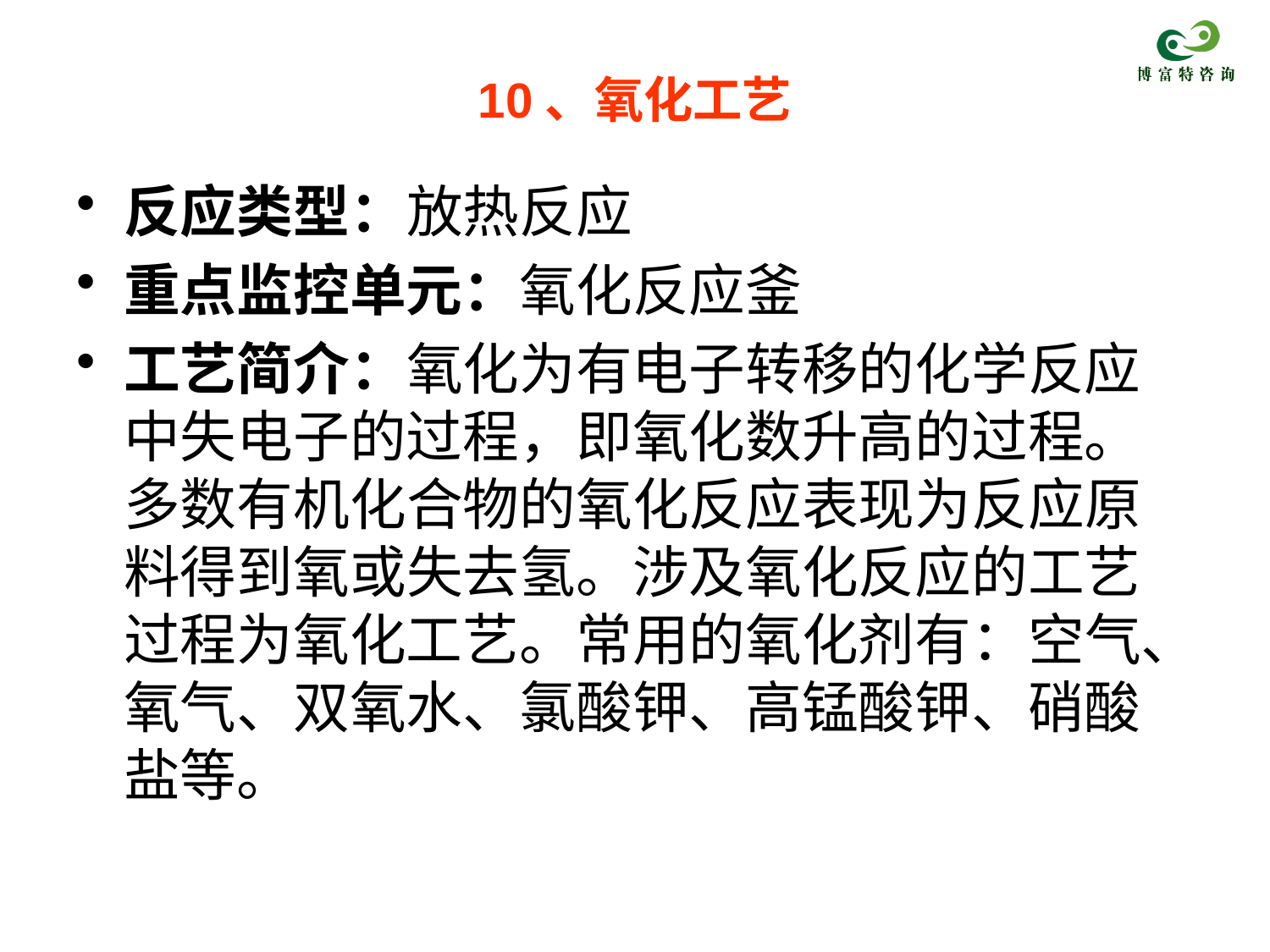

# 10、氧化工艺
反应类型：放热反应
重点监控单元：氧化反应釜
工艺简介：氧化为有电子转移的化学反应中失电子的过程，即氧化数升高的过程。多数有机化合物的氧化反应表现为反应原料得到氧或失去氢。涉及氧化反应的工艺过程为氧化工艺。常用的氧化剂有：空气、氧气、双氧水、氯酸钾、高锰酸钾、硝酸盐等。